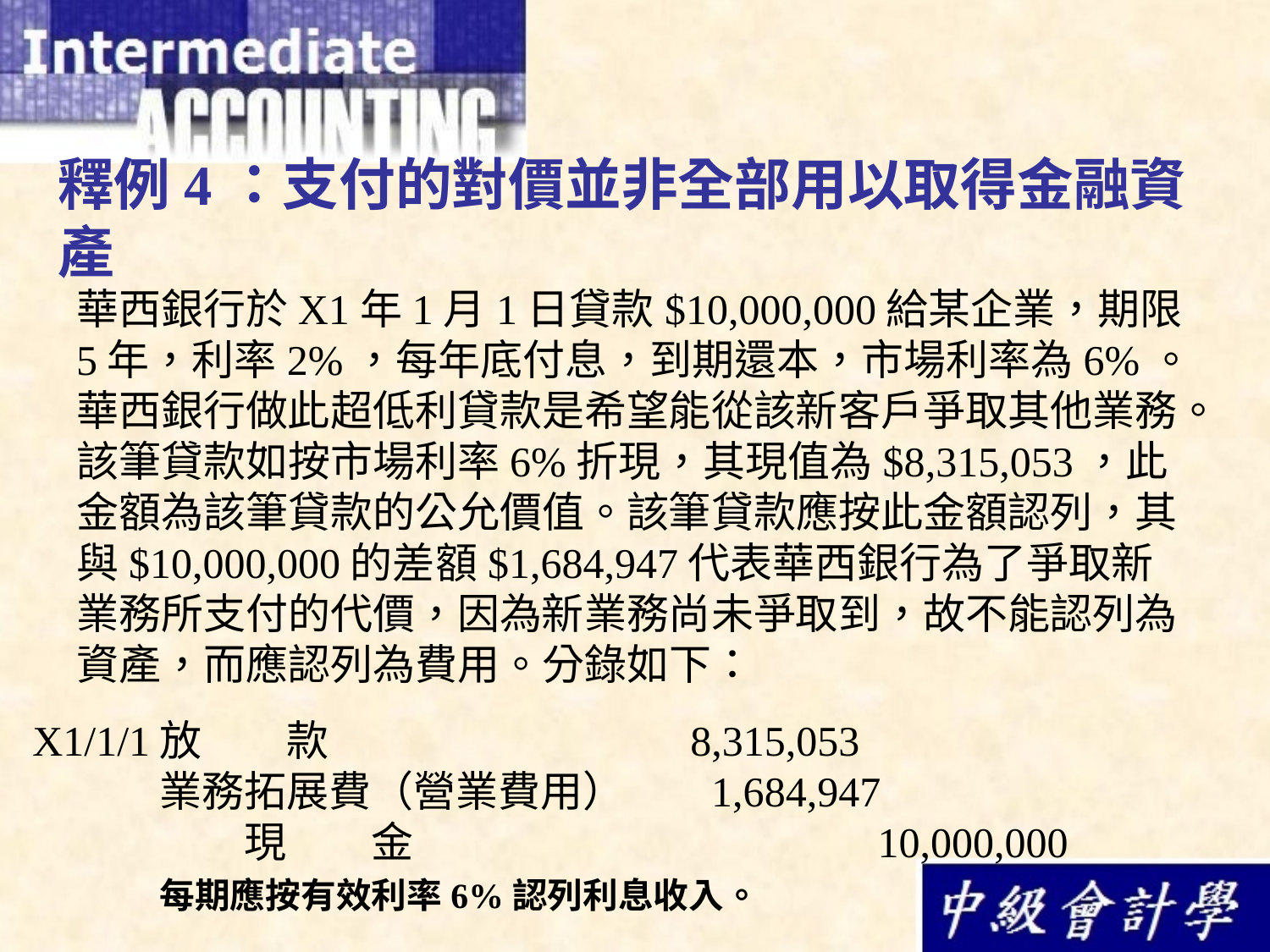

# 釋例4：支付的對價並非全部用以取得金融資產
華西銀行於X1年1月1日貸款$10,000,000給某企業，期限5年，利率2%，每年底付息，到期還本，市場利率為6%。華西銀行做此超低利貸款是希望能從該新客戶爭取其他業務。該筆貸款如按市場利率6%折現，其現值為$8,315,053，此金額為該筆貸款的公允價值。該筆貸款應按此金額認列，其與$10,000,000的差額$1,684,947代表華西銀行為了爭取新業務所支付的代價，因為新業務尚未爭取到，故不能認列為資產，而應認列為費用。分錄如下：
X1/1/1	放　　款	                            8,315,053
	業務拓展費（營業費用）        1,684,947
	　　現　　金		                     10,000,000
	每期應按有效利率6%認列利息收入。